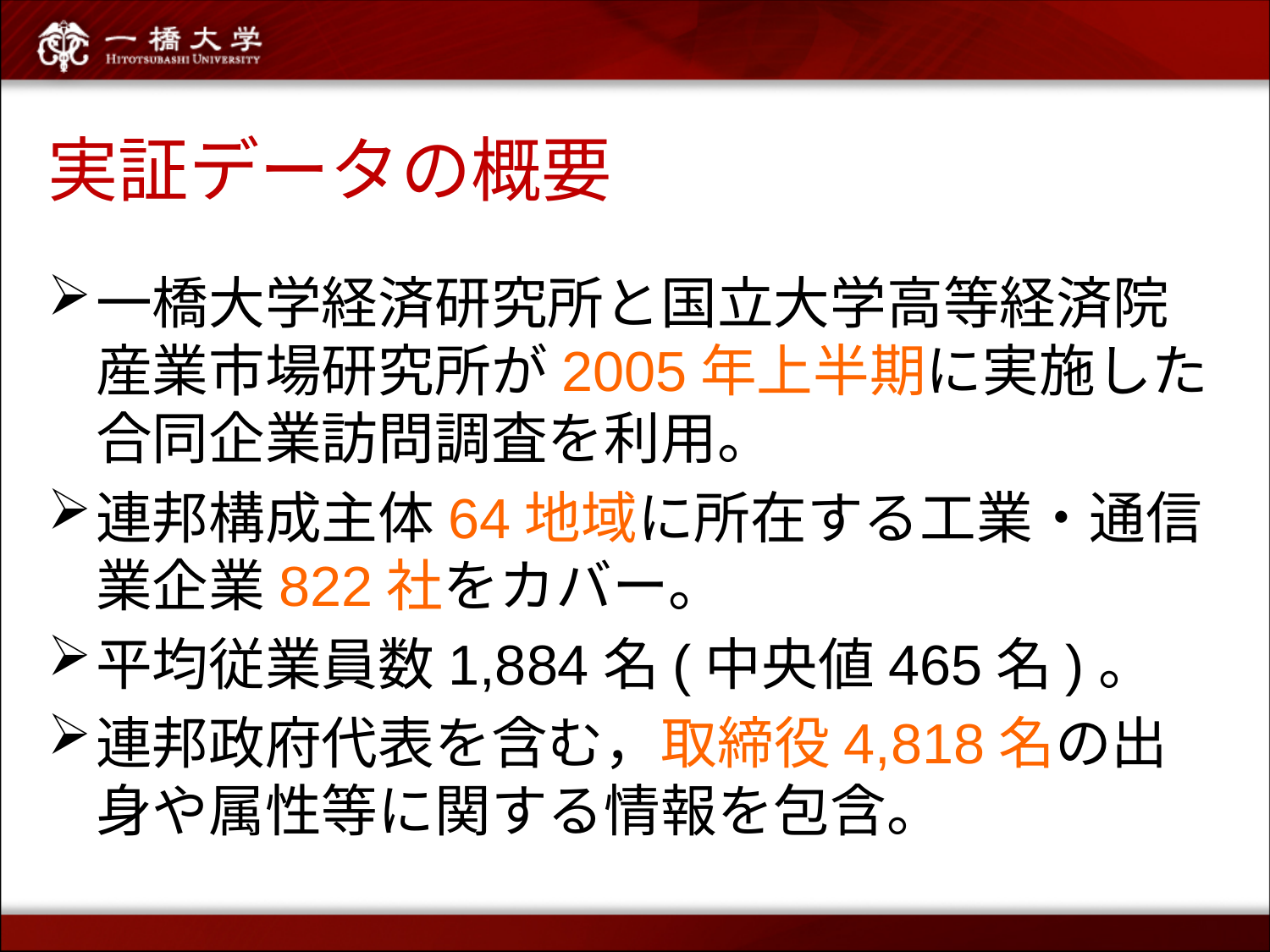

# 実証データの概要
一橋大学経済研究所と国立大学高等経済院産業市場研究所が2005年上半期に実施した合同企業訪問調査を利用。
連邦構成主体64地域に所在する工業・通信業企業822社をカバー。
平均従業員数1,884名(中央値465名)。
連邦政府代表を含む，取締役4,818名の出身や属性等に関する情報を包含。